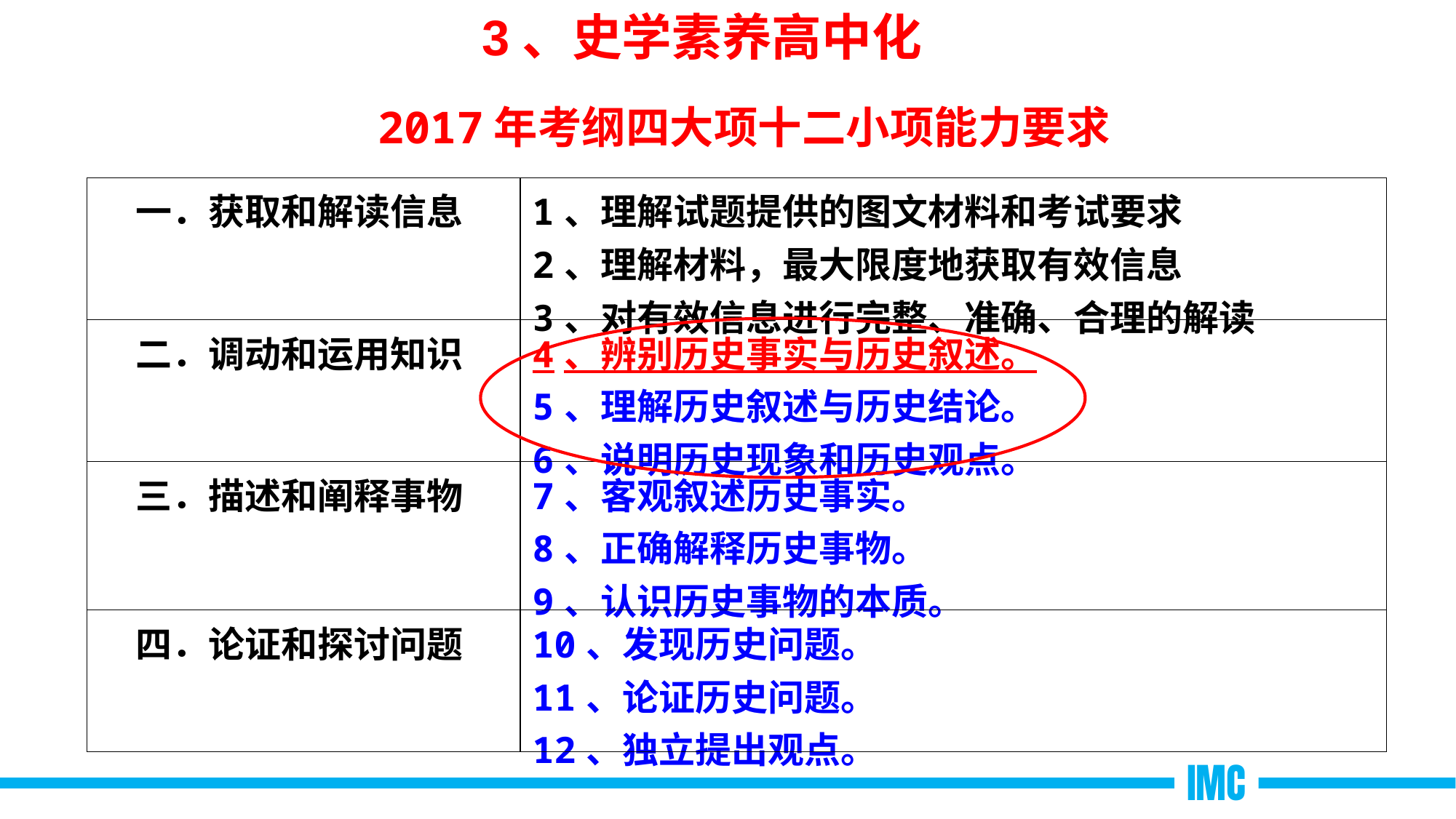

3、史学素养高中化
2017年考纲四大项十二小项能力要求
| 一．获取和解读信息 | 1、理解试题提供的图文材料和考试要求 2、理解材料，最大限度地获取有效信息 3、对有效信息进行完整、准确、合理的解读 |
| --- | --- |
| 二．调动和运用知识 | 4、辨别历史事实与历史叙述。 5、理解历史叙述与历史结论。 6、说明历史现象和历史观点。 |
| 三．描述和阐释事物 | 7、客观叙述历史事实。 8、正确解释历史事物。 9、认识历史事物的本质。 |
| 四．论证和探讨问题 | 10、发现历史问题。 11、论证历史问题。 12、独立提出观点。 |